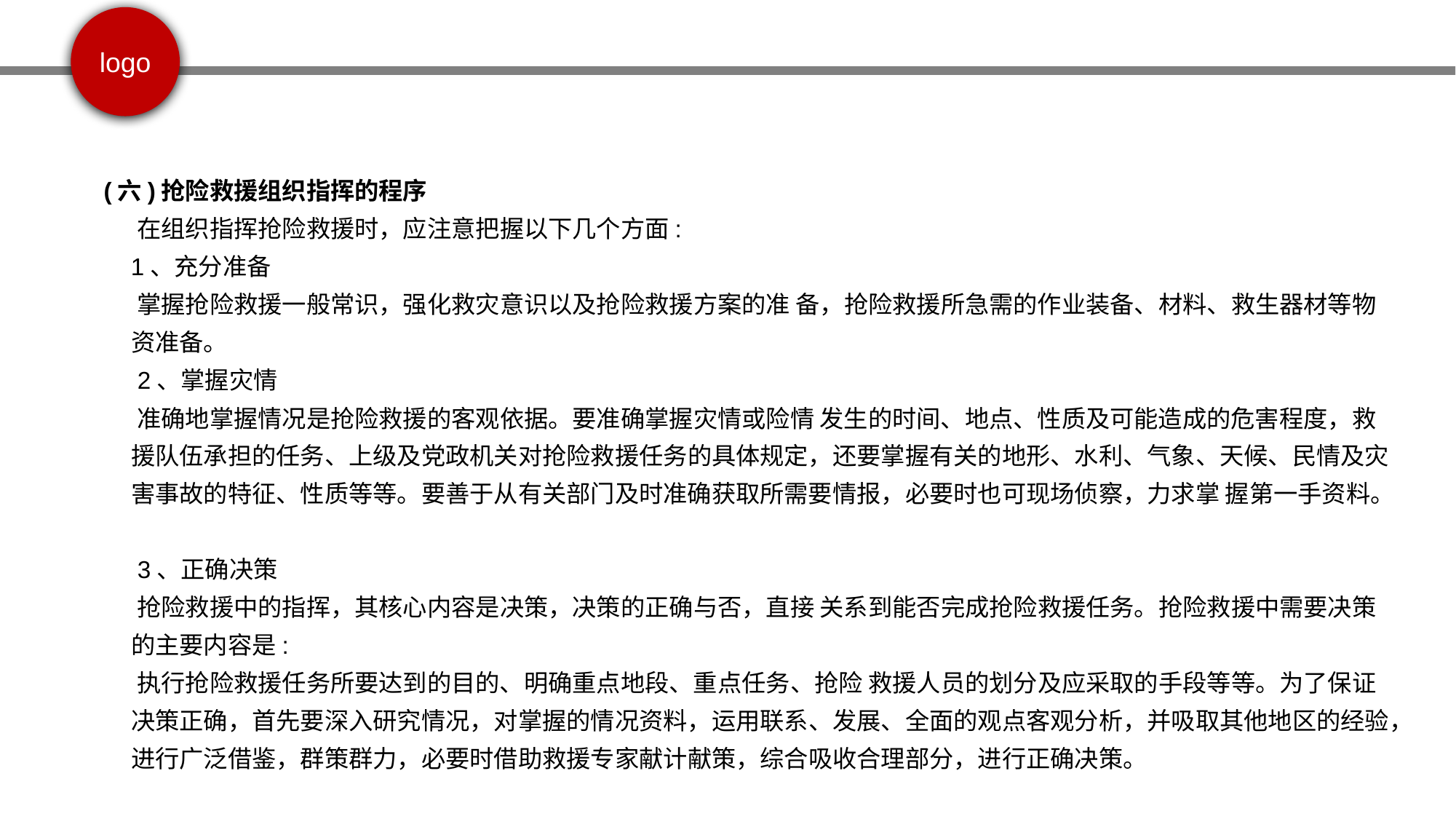

(六)抢险救援组织指挥的程序
     在组织指挥抢险救援时，应注意把握以下几个方面:
    1、充分准备
     掌握抢险救援一般常识，强化救灾意识以及抢险救援方案的准 备，抢险救援所急需的作业装备、材料、救生器材等物资准备。
     2、掌握灾情
     准确地掌握情况是抢险救援的客观依据。要准确掌握灾情或险情 发生的时间、地点、性质及可能造成的危害程度，救援队伍承担的任务、上级及党政机关对抢险救援任务的具体规定，还要掌握有关的地形、水利、气象、天候、民情及灾害事故的特征、性质等等。要善于从有关部门及时准确获取所需要情报，必要时也可现场侦察，力求掌 握第一手资料。
     3、正确决策
     抢险救援中的指挥，其核心内容是决策，决策的正确与否，直接 关系到能否完成抢险救援任务。抢险救援中需要决策的主要内容是:
     执行抢险救援任务所要达到的目的、明确重点地段、重点任务、抢险 救援人员的划分及应采取的手段等等。为了保证决策正确，首先要深入研究情况，对掌握的情况资料，运用联系、发展、全面的观点客观分析，并吸取其他地区的经验，进行广泛借鉴，群策群力，必要时借助救援专家献计献策，综合吸收合理部分，进行正确决策。